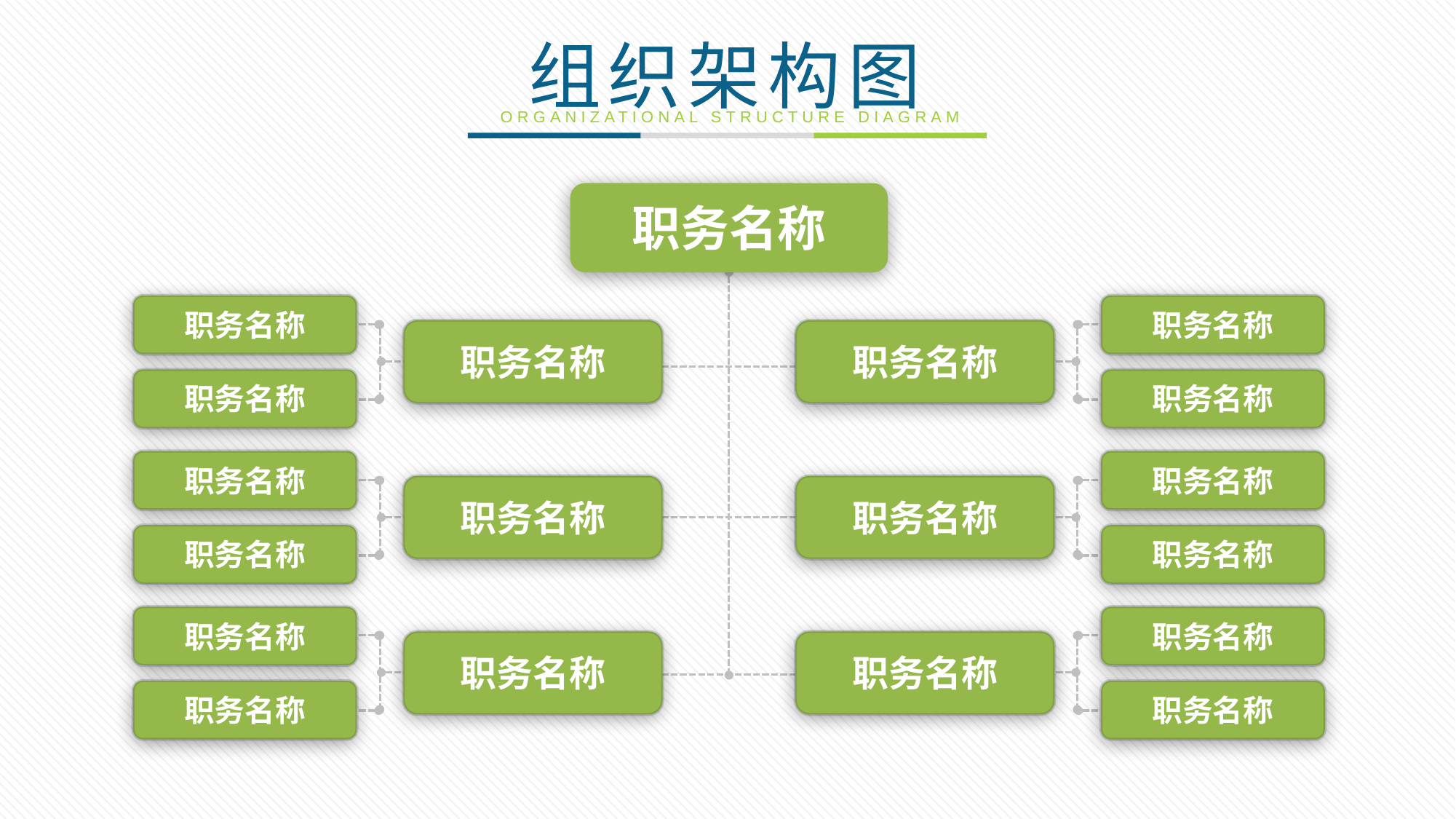

职务名称

职务名称

职务名称

职务名称

职务名称

职务名称

职务名称

职务名称

职务名称

职务名称

职务名称

职务名称

职务名称

职务名称

职务名称

职务名称

职务名称

职务名称

职务名称